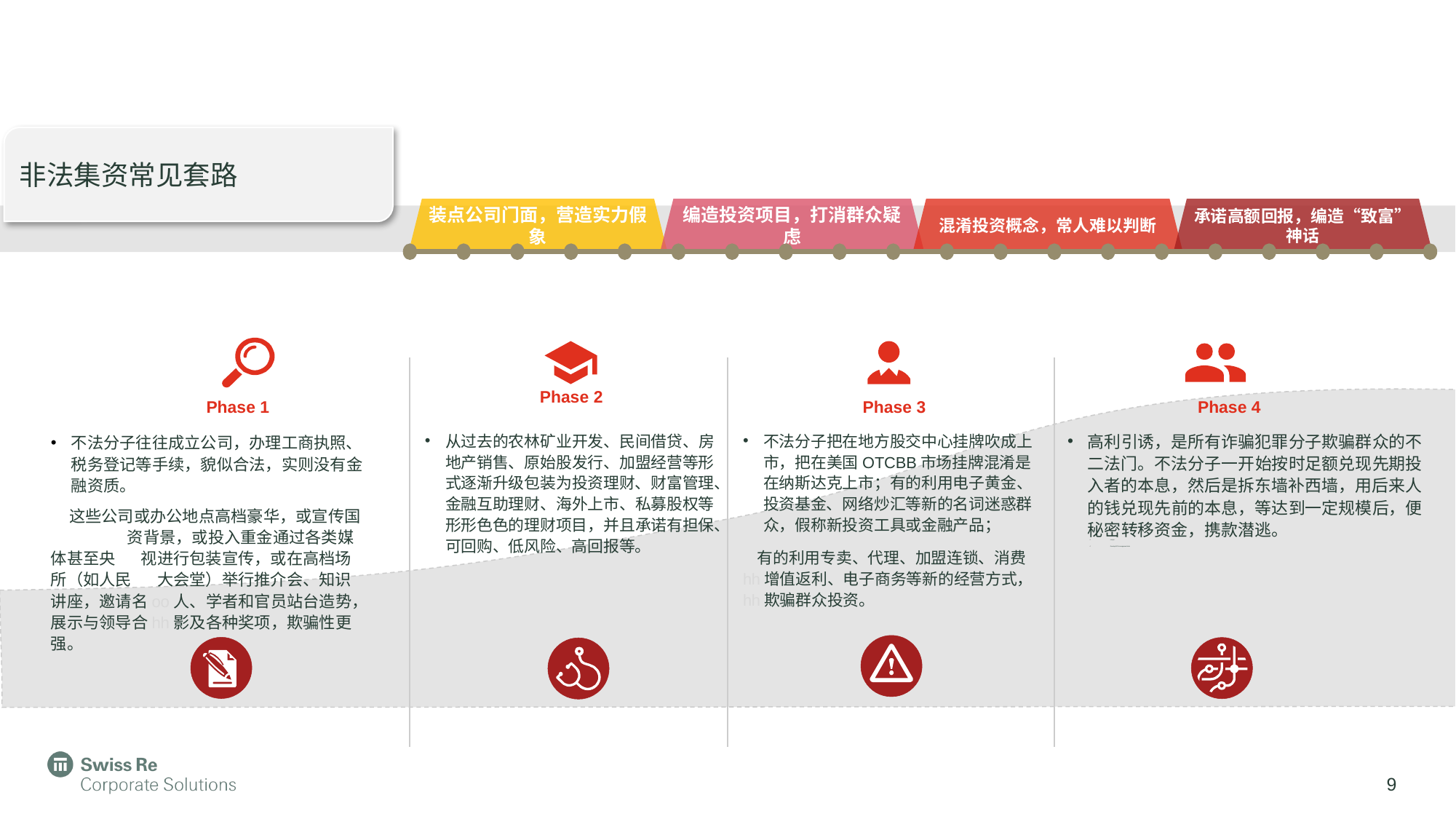

非法集资常见套路
装点公司门面，营造实力假象
编造投资项目，打消群众疑虑
混淆投资概念，常人难以判断
承诺高额回报，编造“致富”神话

Phase 2

Phase 1
Phase 3
Phase 4
从过去的农林矿业开发、民间借贷、房地产销售、原始股发行、加盟经营等形式逐渐升级包装为投资理财、财富管理、金融互助理财、海外上市、私募股权等形形色色的理财项目，并且承诺有担保、可回购、低风险、高回报等。
不法分子把在地方股交中心挂牌吹成上市，把在美国OTCBB市场挂牌混淆是在纳斯达克上市；有的利用电子黄金、投资基金、网络炒汇等新的名词迷惑群众，假称新投资工具或金融产品；
   有的利用专卖、代理、加盟连锁、消费hh增值返利、电子商务等新的经营方式，hh欺骗群众投资。
高利引诱，是所有诈骗犯罪分子欺骗群众的不二法门。不法分子一开始按时足额兑现先期投入者的本息，然后是拆东墙补西墙，用后来人的钱兑现先前的本息，等达到一定规模后，便秘密转移资金，携款潜逃。
compo
Develop SCS management tools
不法分子往往成立公司，办理工商执照、税务登记等手续，貌似合法，实则没有金融资质。
    这些公司或办公地点高档豪华，或宣传国               hh资背景，或投入重金通过各类媒体甚至央oo视进行包装宣传，或在高档场所（如人民hh大会堂）举行推介会、知识讲座，邀请名oo人、学者和官员站台造势，展示与领导合hh影及各种奖项，欺骗性更强。

9